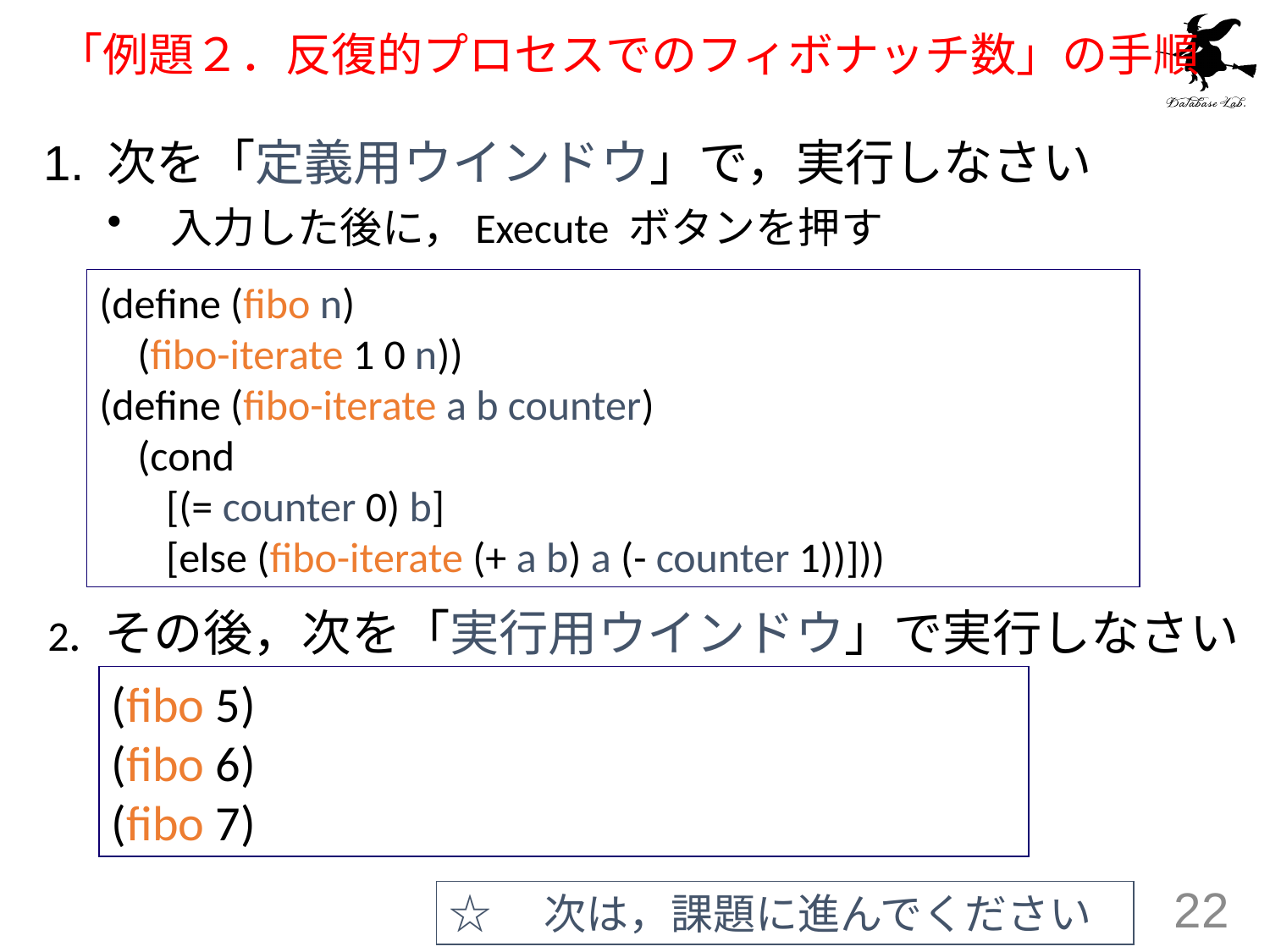

# 「例題２．反復的プロセスでのフィボナッチ数」の手順
次を「定義用ウインドウ」で，実行しなさい
入力した後に，Execute ボタンを押す
(define (fibo n)
    (fibo-iterate 1 0 n))
(define (fibo-iterate a b counter)
    (cond
       [(= counter 0) b]
       [else (fibo-iterate (+ a b) a (- counter 1))]))
2. その後，次を「実行用ウインドウ」で実行しなさい
(fibo 5)
(fibo 6)
(fibo 7)
☆　次は，課題に進んでください
22